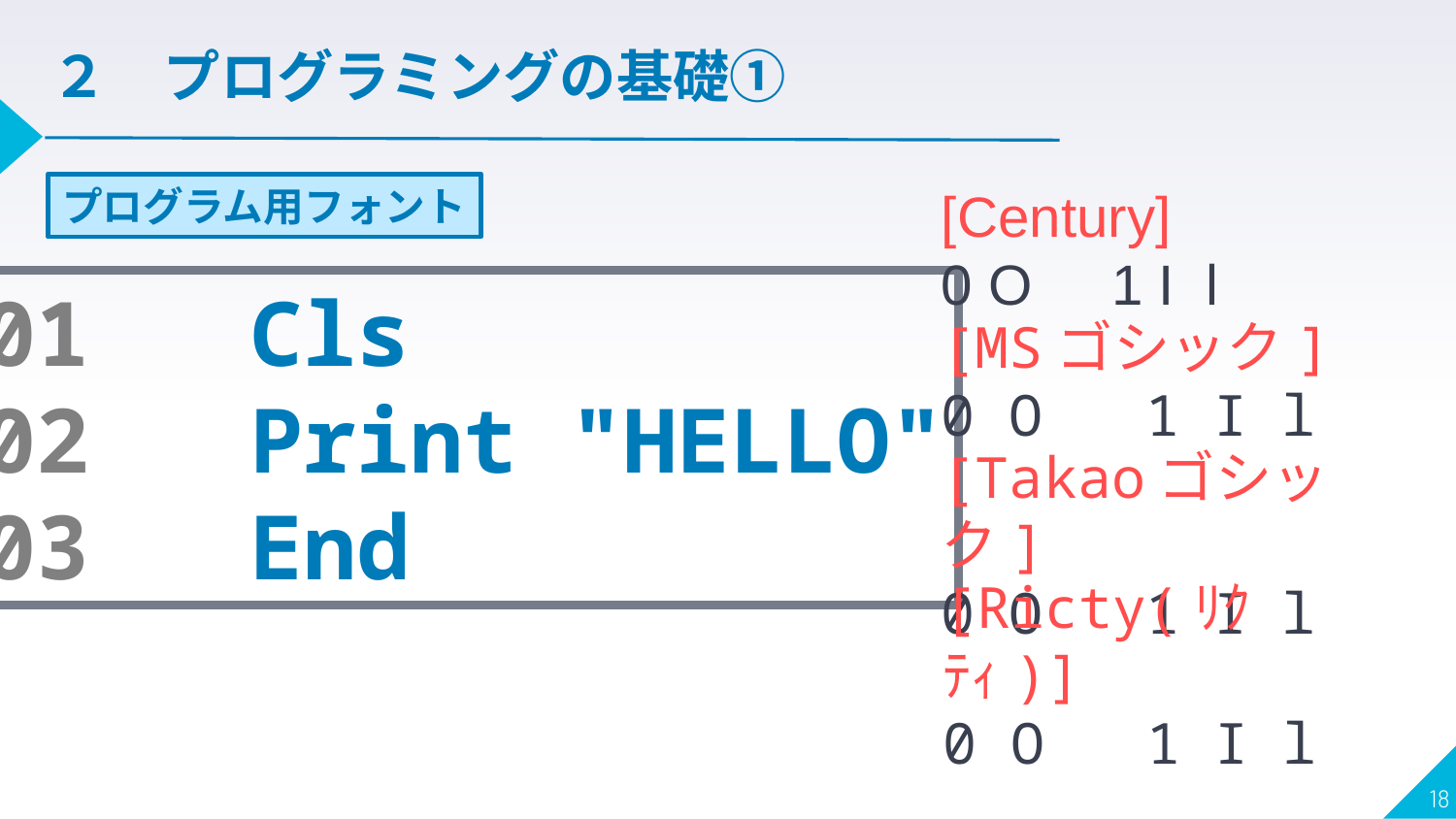

２　プログラミングの基礎①
プログラム用フォント
[Century]
0 O     1 I  l
[MSゴシック]
0 O   1 I l
[Takaoゴシック]
0 O   1 I l
[Ricty(ﾘｸﾃｨ)]
0 O   1 I l
01   Cls
02   Print "HELLO"
03   End
18